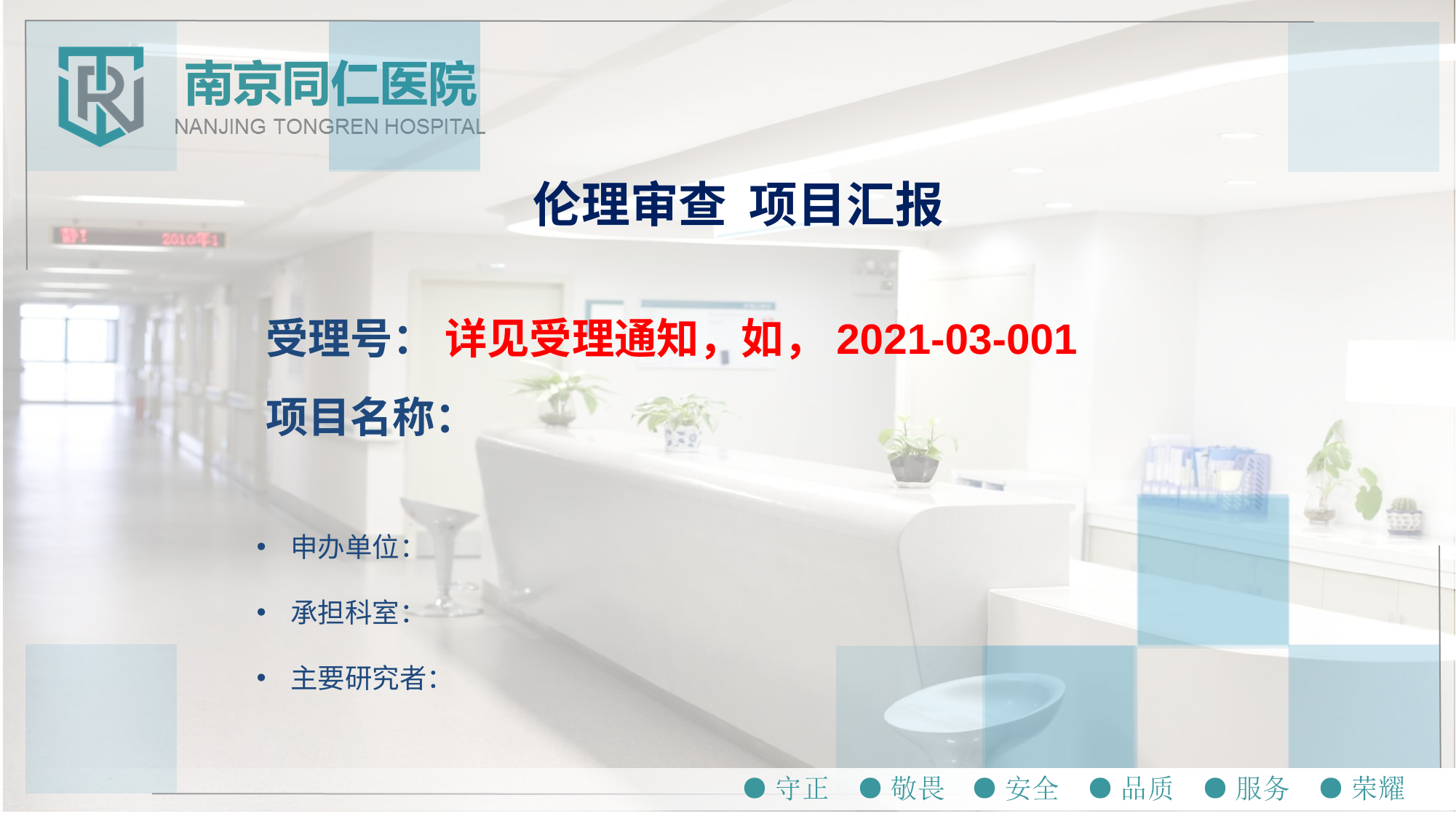

# 伦理审查  项目汇报
受理号： 详见受理通知，如，2021-03-001
项目名称：
申办单位：
承担科室：
主要研究者：